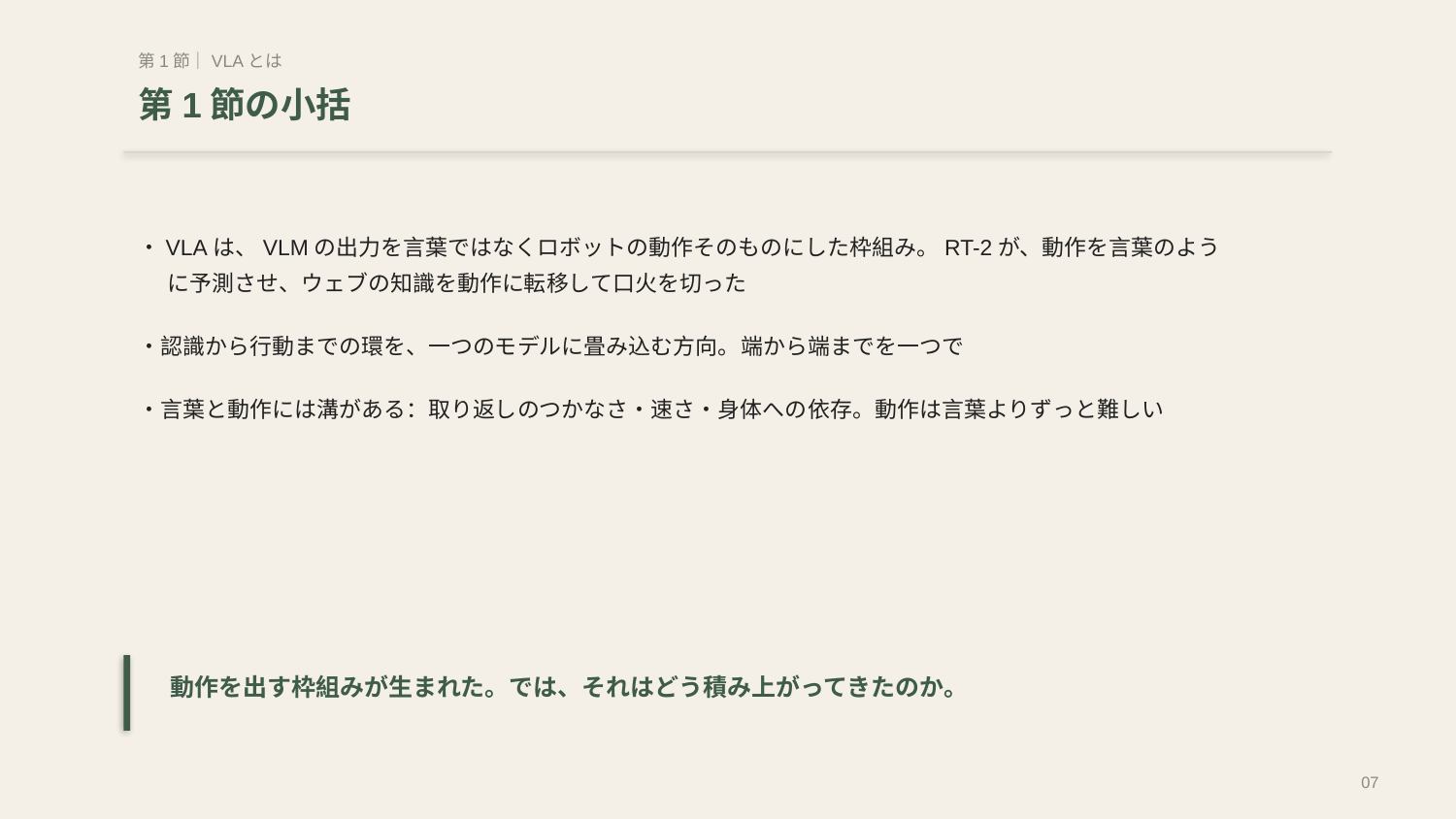

第1節｜VLAとは
第1節の小括

・VLAは、VLMの出力を言葉ではなくロボットの動作そのものにした枠組み。RT-2が、動作を言葉のように予測させ、ウェブの知識を動作に転移して口火を切った
・認識から行動までの環を、一つのモデルに畳み込む方向。端から端までを一つで
・言葉と動作には溝がある：取り返しのつかなさ・速さ・身体への依存。動作は言葉よりずっと難しい

動作を出す枠組みが生まれた。では、それはどう積み上がってきたのか。
07